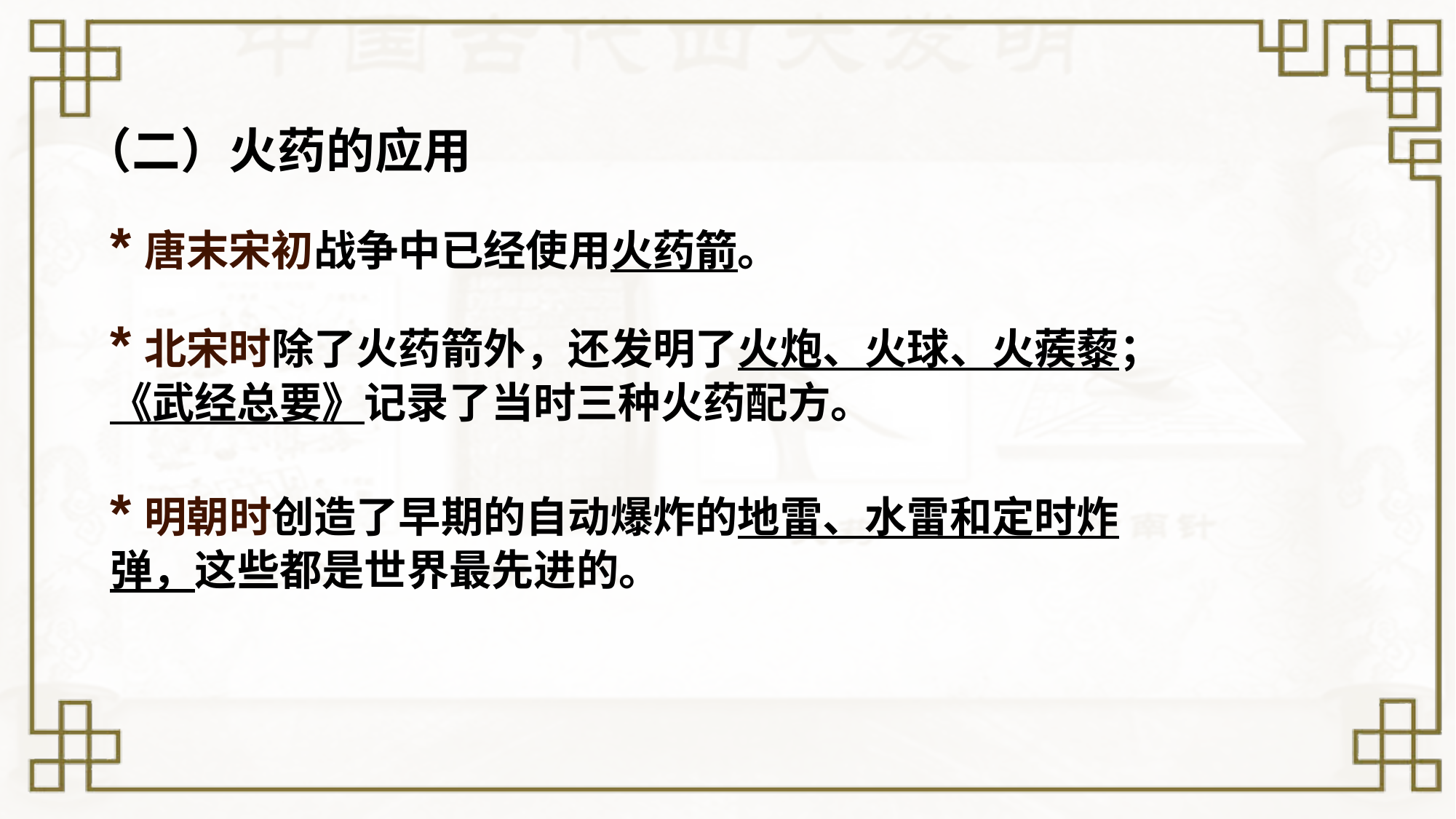

（二）火药的应用
*唐末宋初战争中已经使用火药箭。
*北宋时除了火药箭外，还发明了火炮、火球、火蒺藜；《武经总要》记录了当时三种火药配方。
*明朝时创造了早期的自动爆炸的地雷、水雷和定时炸弹，这些都是世界最先进的。